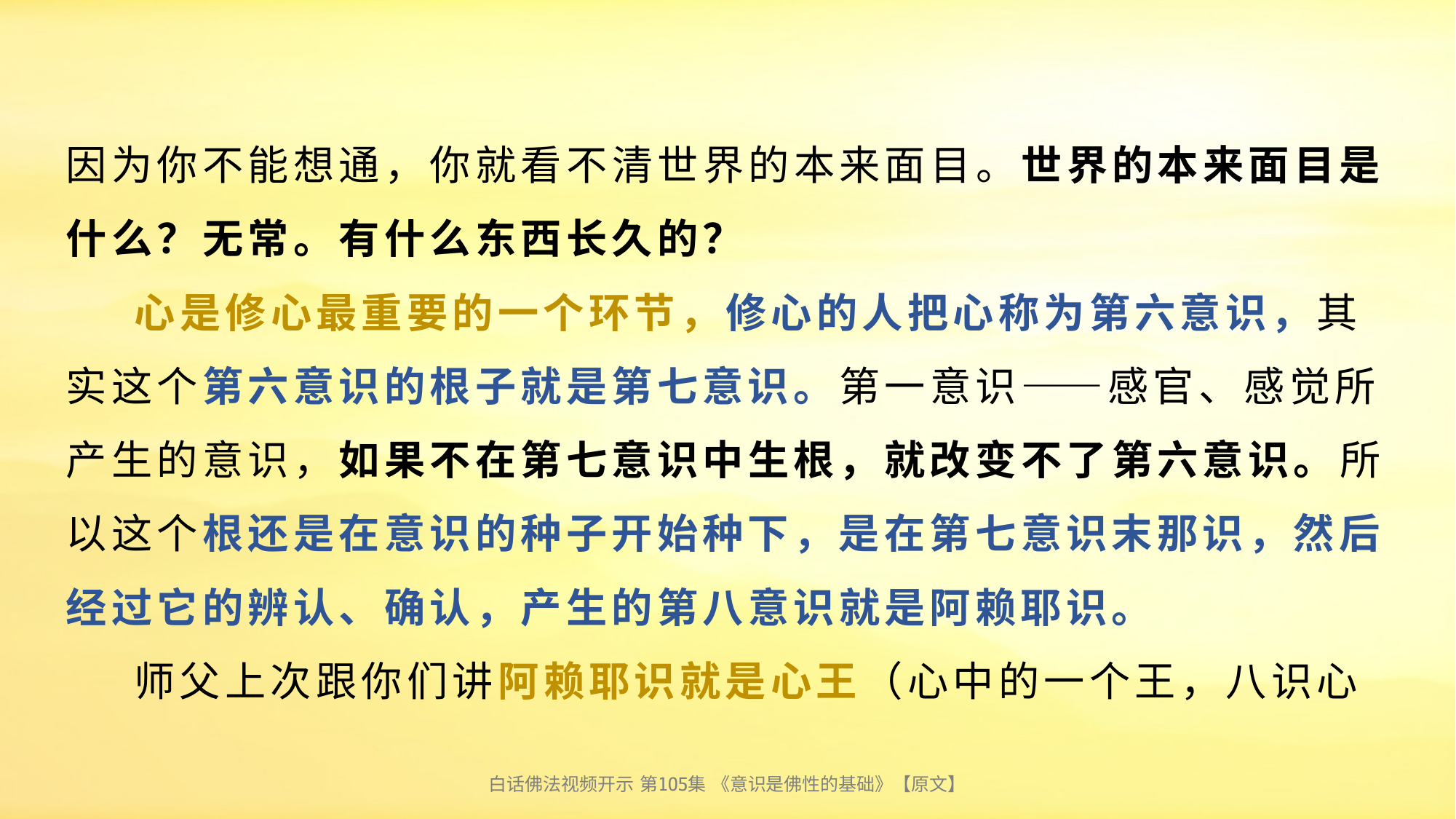

# 因为你不能想通，你就看不清世界的本来面目。世界的本来面目是什么？无常。有什么东西长久的？ 心是修心最重要的一个环节，修心的人把心称为第六意识，其实这个第六意识的根子就是第七意识。第一意识——感官、感觉所产生的意识，如果不在第七意识中生根，就改变不了第六意识。所以这个根还是在意识的种子开始种下，是在第七意识末那识，然后经过它的辨认、确认，产生的第八意识就是阿赖耶识。 师父上次跟你们讲阿赖耶识就是心王（心中的一个王，八识心
白话佛法视频开示 第105集 《意识是佛性的基础》【原文】